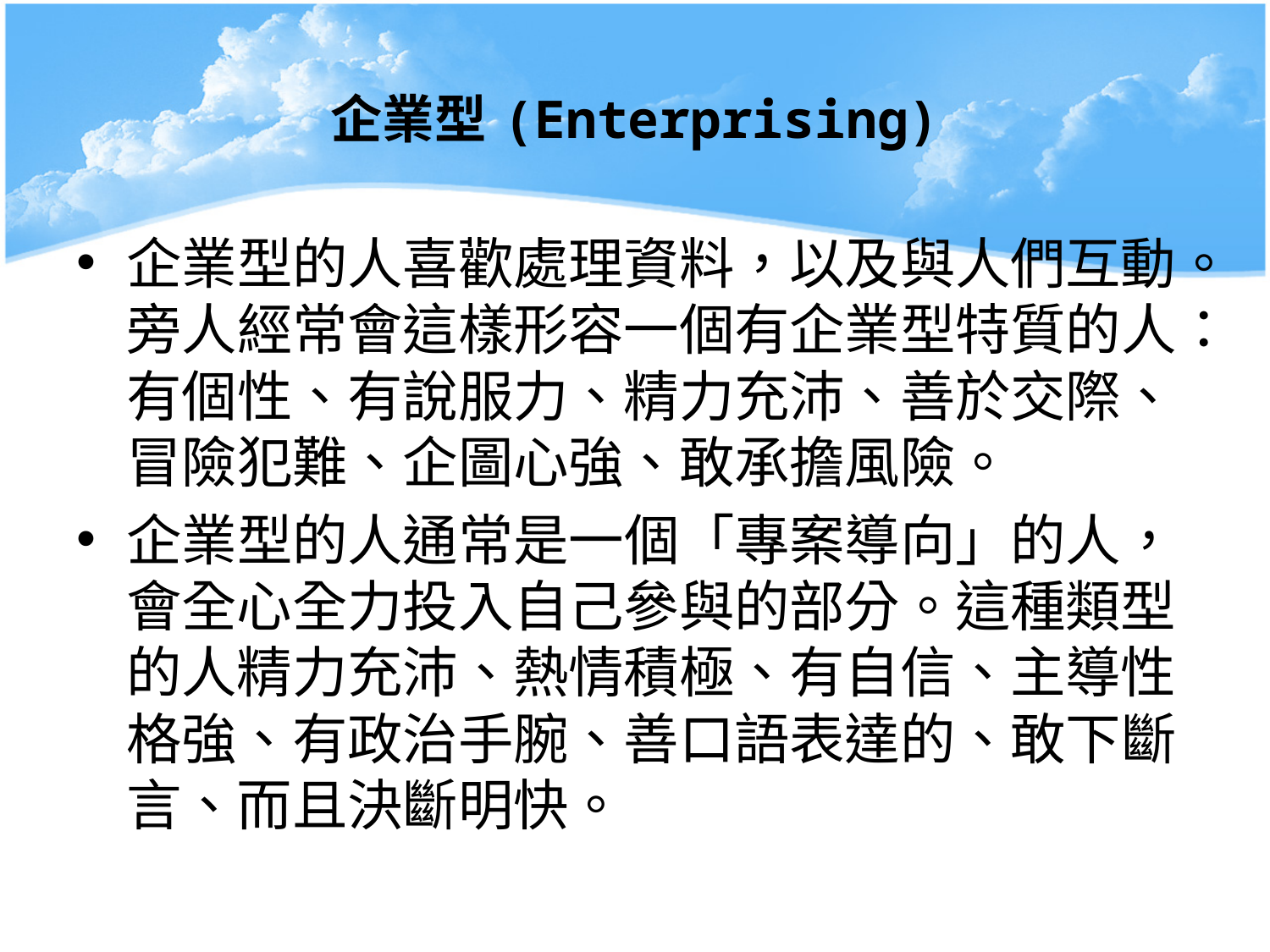

# 企業型 (Enterprising)
企業型的人喜歡處理資料，以及與人們互動。旁人經常會這樣形容一個有企業型特質的人：有個性、有說服力、精力充沛、善於交際、冒險犯難、企圖心強、敢承擔風險。
企業型的人通常是一個「專案導向」的人，會全心全力投入自己參與的部分。這種類型的人精力充沛、熱情積極、有自信、主導性格強、有政治手腕、善口語表達的、敢下斷言、而且決斷明快。